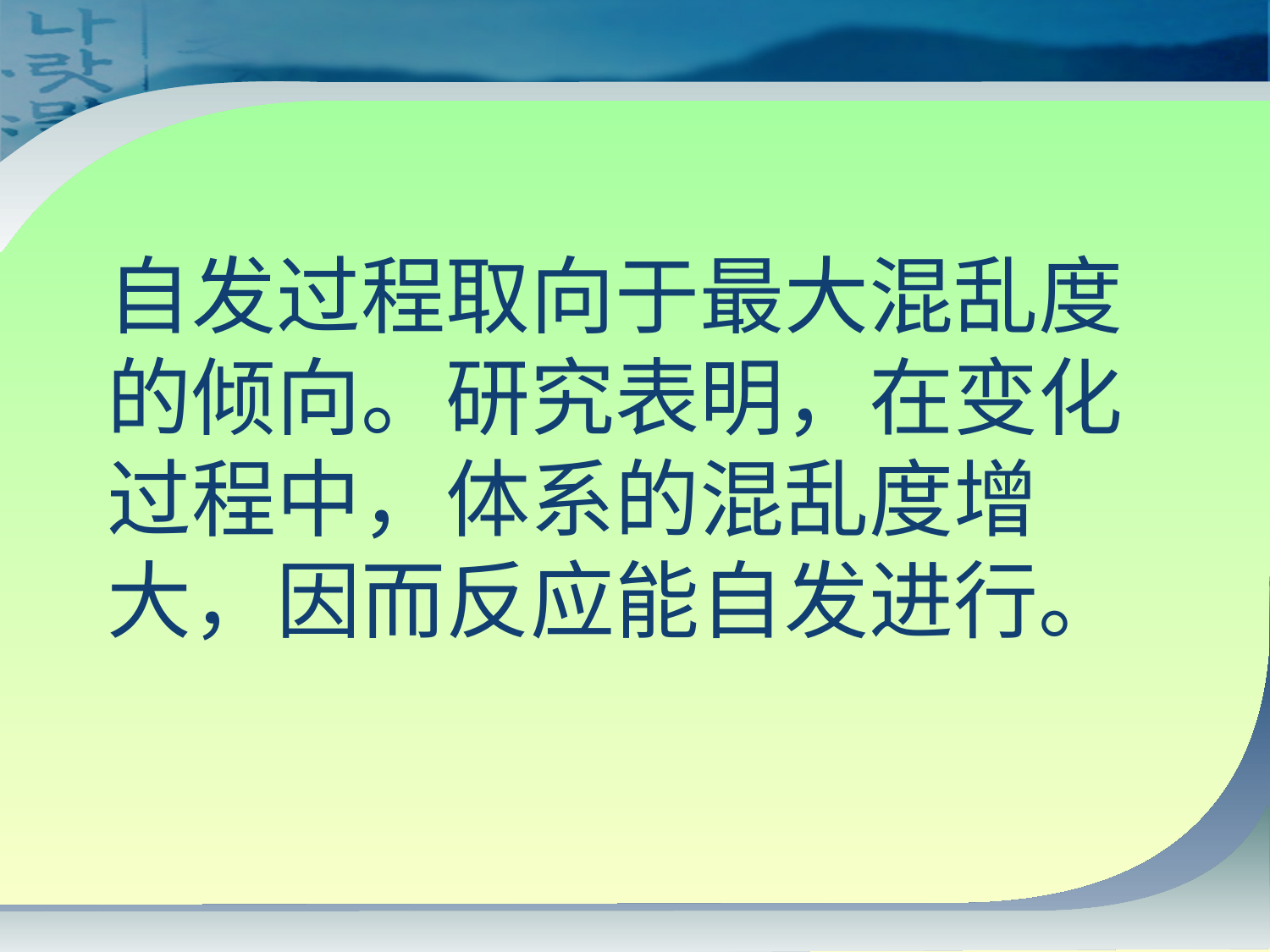

自发过程取向于最大混乱度的倾向。研究表明，在变化过程中，体系的混乱度增大，因而反应能自发进行。